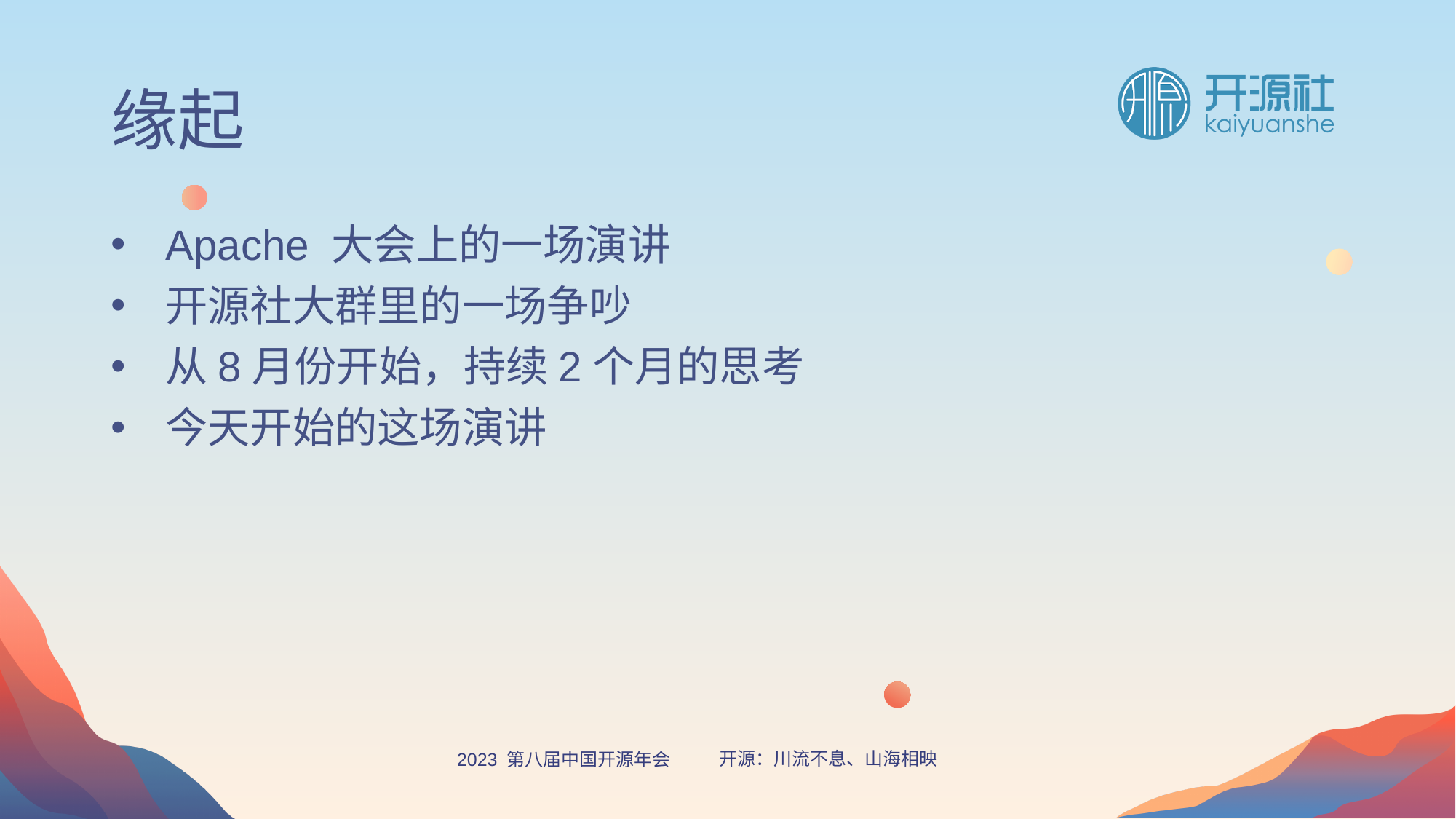

# 缘起
Apache 大会上的一场演讲
开源社大群里的一场争吵
从8月份开始，持续2个月的思考
今天开始的这场演讲